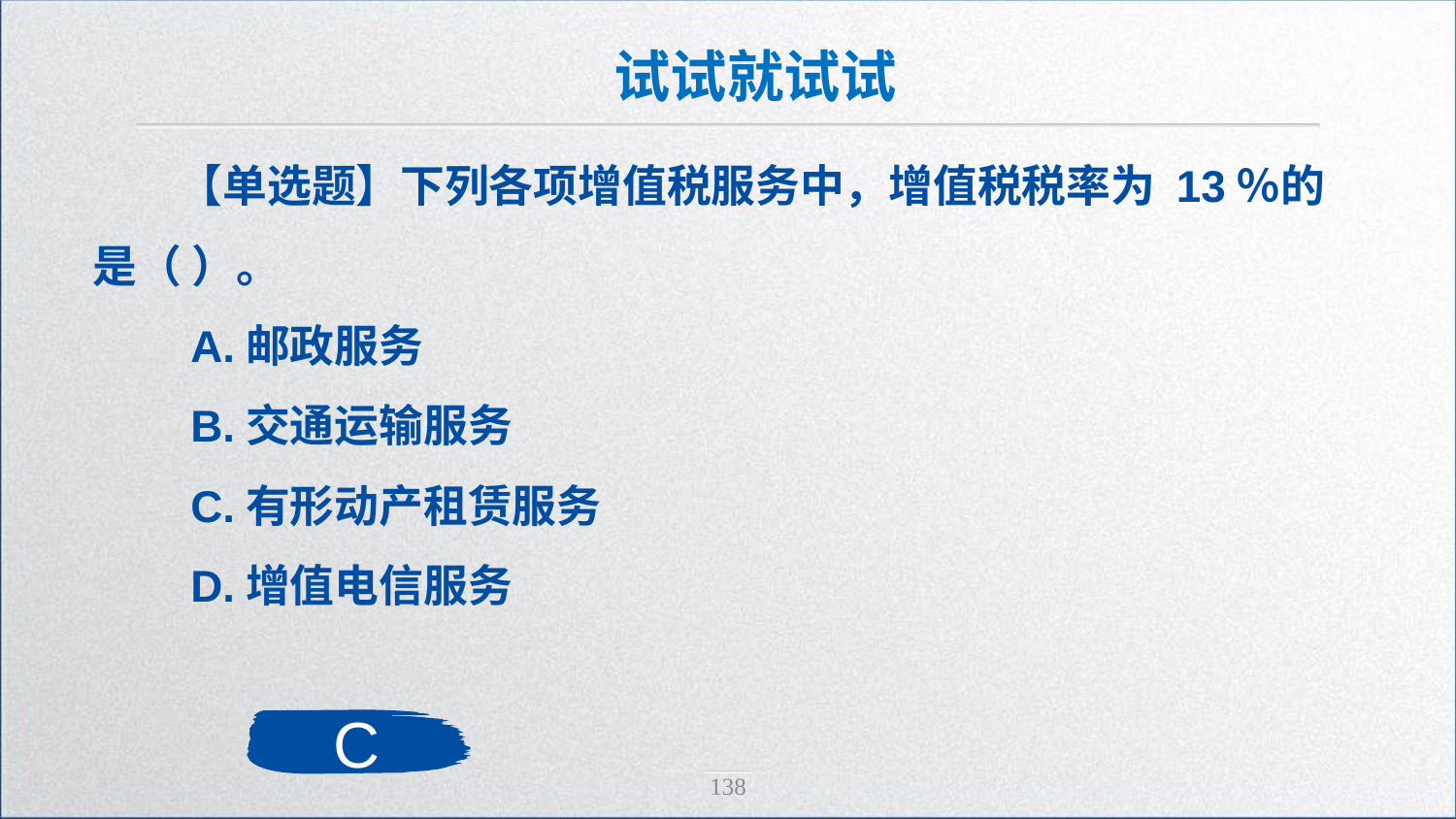

试试就试试
【单选题】下列各项增值税服务中，增值税税率为 13％的是（ ）。
 A.邮政服务
 B.交通运输服务
 C.有形动产租赁服务
 D.增值电信服务

C
138